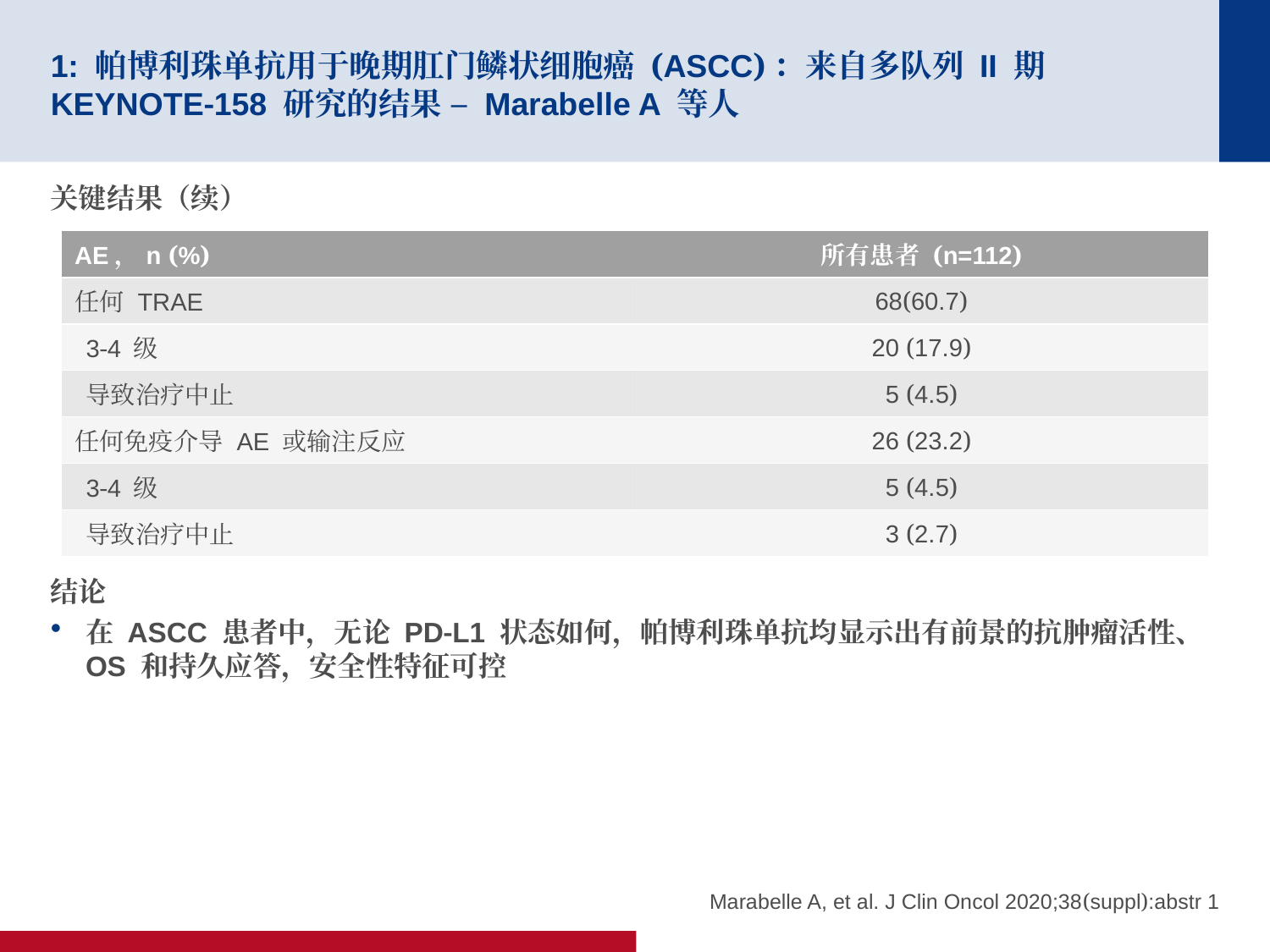

# 1: 帕博利珠单抗用于晚期肛门鳞状细胞癌 (ASCC)：来自多队列 II 期 KEYNOTE-158 研究的结果 – Marabelle A 等人
关键结果（续）
结论
在 ASCC 患者中，无论 PD-L1 状态如何，帕博利珠单抗均显示出有前景的抗肿瘤活性、OS 和持久应答，安全性特征可控
| AE，n (%) | 所有患者 (n=112) |
| --- | --- |
| 任何 TRAE | 68(60.7) |
| 3-4 级 | 20 (17.9) |
| 导致治疗中止 | 5 (4.5) |
| 任何免疫介导 AE 或输注反应 | 26 (23.2) |
| 3-4 级 | 5 (4.5) |
| 导致治疗中止 | 3 (2.7) |
Marabelle A, et al. J Clin Oncol 2020;38(suppl):abstr 1